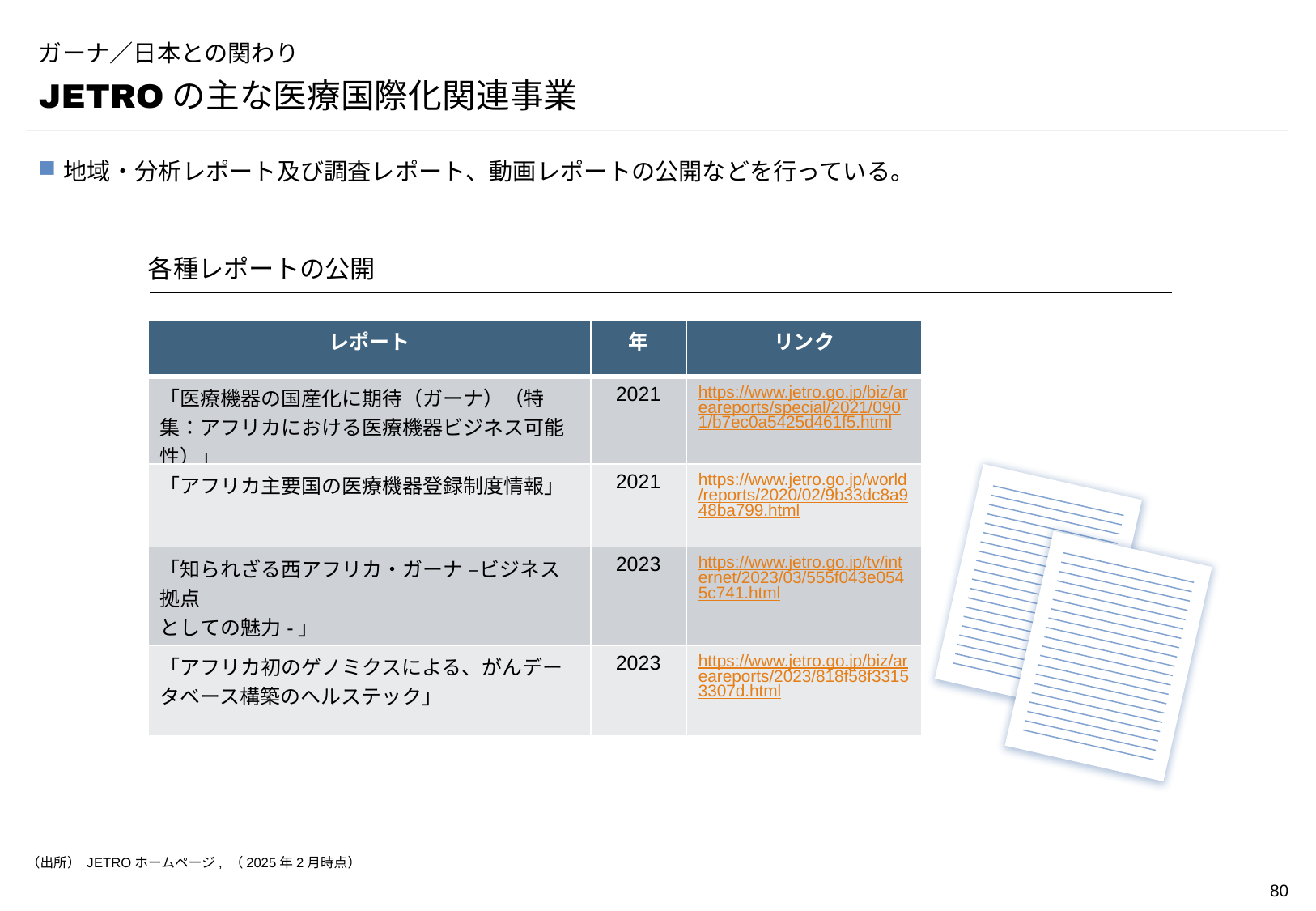

# ガーナ／日本との関わり
JETROの主な医療国際化関連事業
地域・分析レポート及び調査レポート、動画レポートの公開などを行っている。
各種レポートの公開
| レポート | 年 | リンク |
| --- | --- | --- |
| 「医療機器の国産化に期待（ガーナ）（特集：アフリカにおける医療機器ビジネス可能性）」 | 2021 | https://www.jetro.go.jp/biz/areareports/special/2021/0901/b7ec0a5425d461f5.html |
| 「アフリカ主要国の医療機器登録制度情報」 | 2021 | https://www.jetro.go.jp/world/reports/2020/02/9b33dc8a948ba799.html |
| 「知られざる西アフリカ・ガーナ –ビジネス拠点 としての魅力-」 | 2023 | https://www.jetro.go.jp/tv/internet/2023/03/555f043e0545c741.html |
| 「アフリカ初のゲノミクスによる、がんデータベース構築のヘルステック」 | 2023 | https://www.jetro.go.jp/biz/areareports/2023/818f58f33153307d.html |

（出所） JETROホームページ, （2025年2月時点）